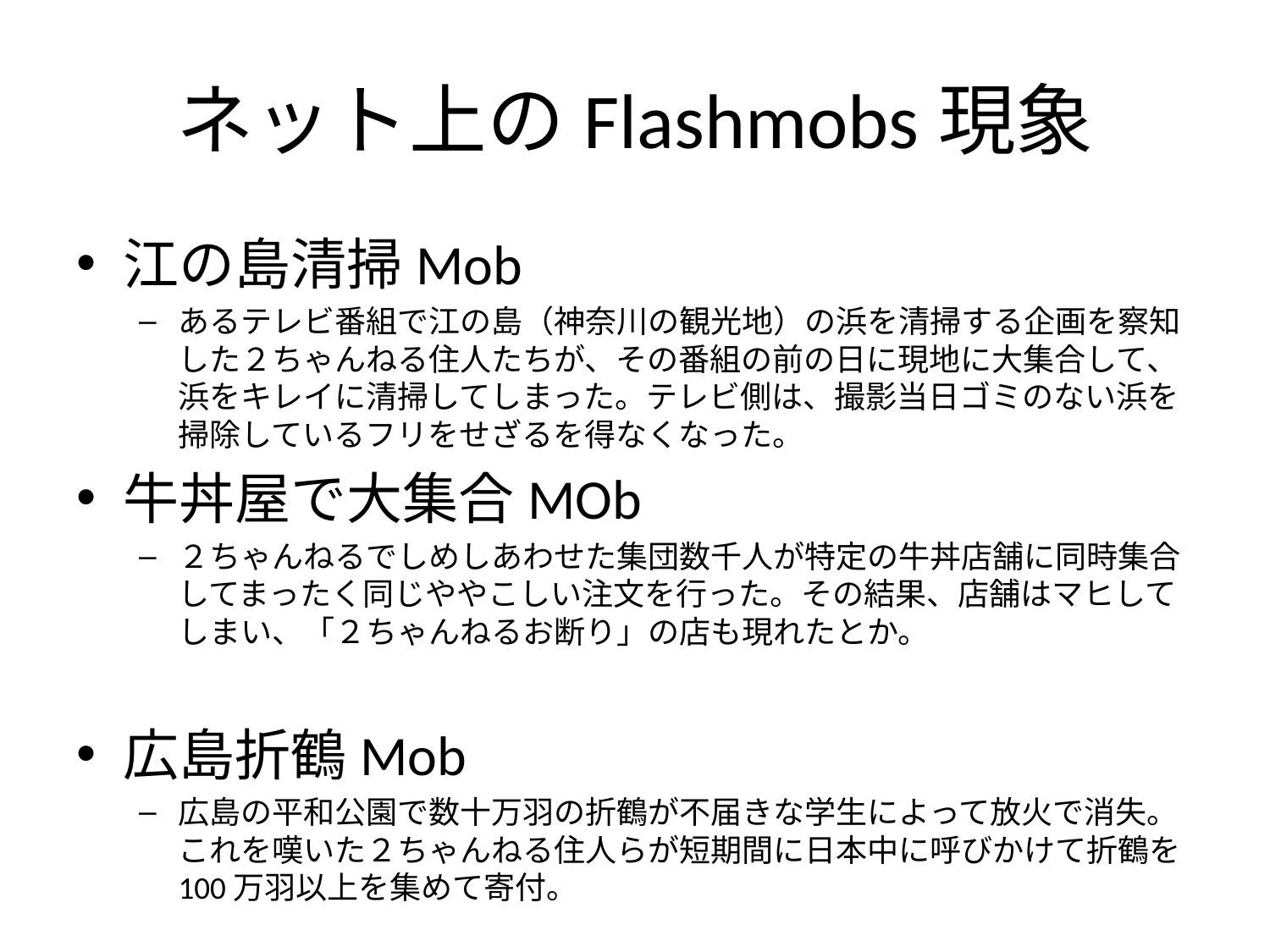

# ネット上のFlashmobs現象
江の島清掃Mob
あるテレビ番組で江の島（神奈川の観光地）の浜を清掃する企画を察知した２ちゃんねる住人たちが、その番組の前の日に現地に大集合して、浜をキレイに清掃してしまった。テレビ側は、撮影当日ゴミのない浜を掃除しているフリをせざるを得なくなった。
牛丼屋で大集合MOb
２ちゃんねるでしめしあわせた集団数千人が特定の牛丼店舗に同時集合してまったく同じややこしい注文を行った。その結果、店舗はマヒしてしまい、「２ちゃんねるお断り」の店も現れたとか。

広島折鶴Mob
広島の平和公園で数十万羽の折鶴が不届きな学生によって放火で消失。これを嘆いた２ちゃんねる住人らが短期間に日本中に呼びかけて折鶴を100万羽以上を集めて寄付。